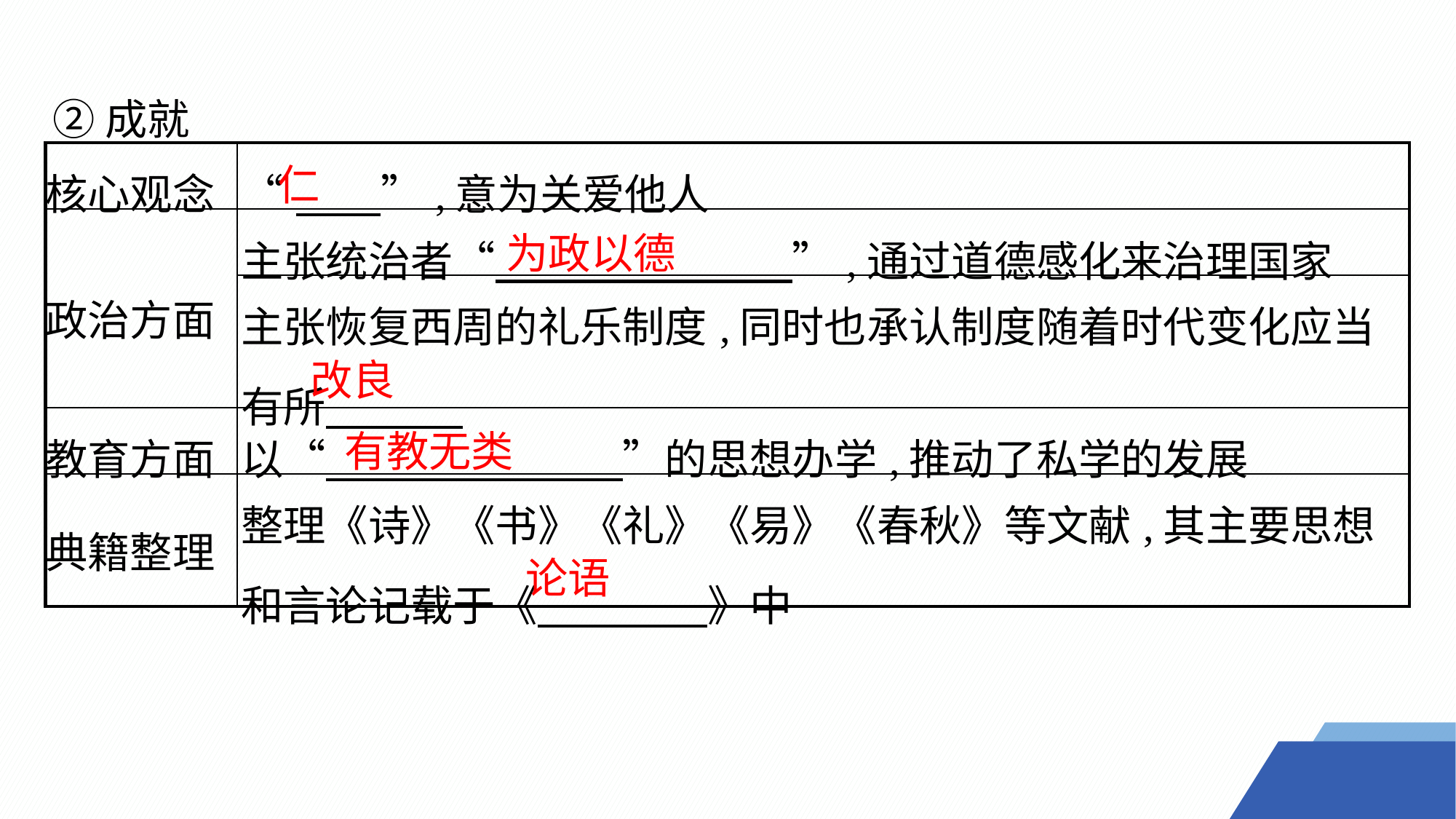

②成就
仁
| 核心观念 | “　　”,意为关爱他人 |
| --- | --- |
| 政治方面 | 主张统治者“　　　　　　　”,通过道德感化来治理国家 |
|  | 主张恢复西周的礼乐制度,同时也承认制度随着时代变化应当有所 |
| 教育方面 | 以“　　　　　　　”的思想办学,推动了私学的发展 |
| 典籍整理 | 整理《诗》《书》《礼》《易》《春秋》等文献,其主要思想和言论记载于《　　　　》中 |
为政以德
改良
有教无类
论语